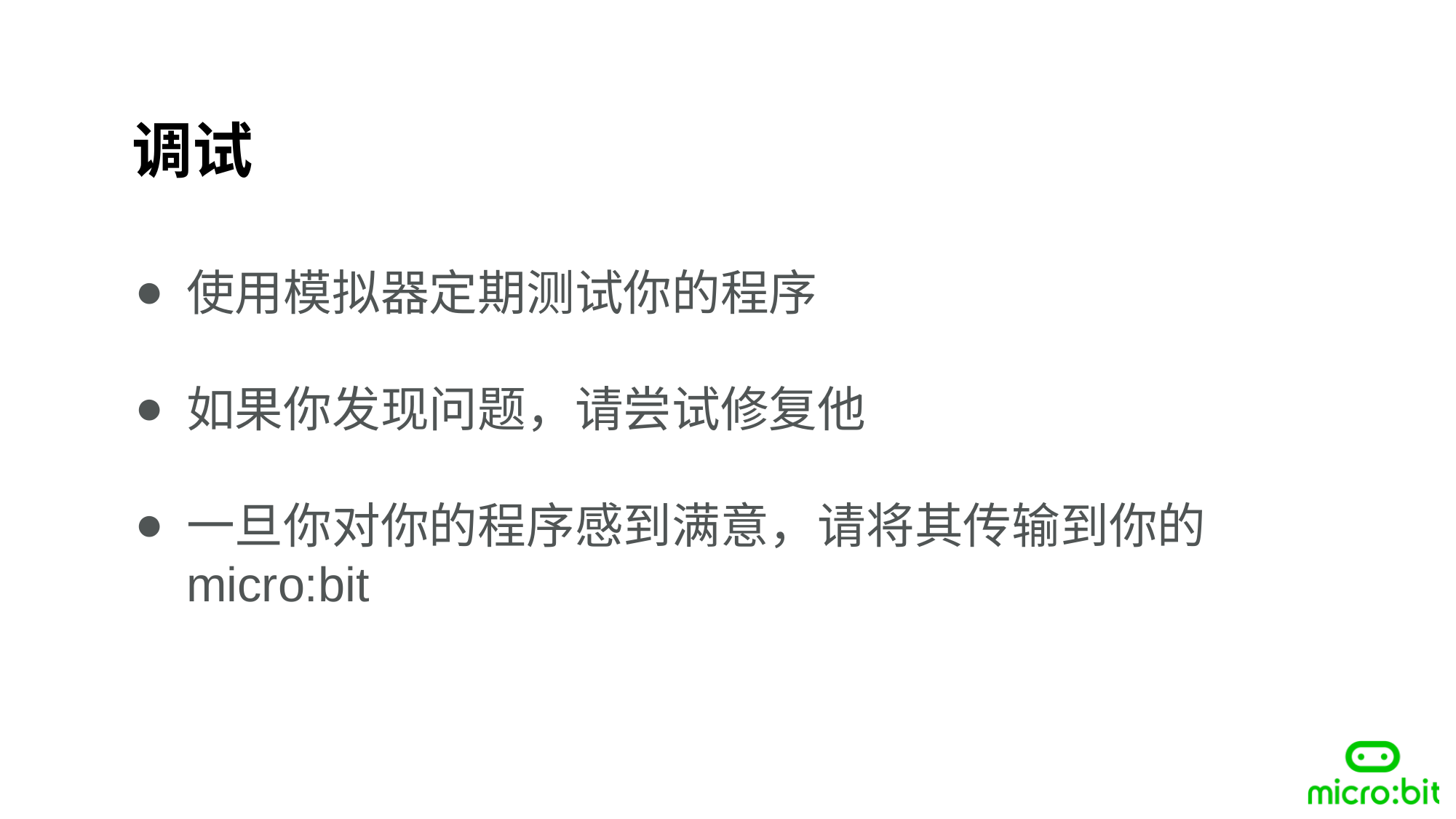

调试

使用模拟器定期测试你的程序

如果你发现问题，请尝试修复他

一旦你对你的程序感到满意，请将其传输到你的micro:bit